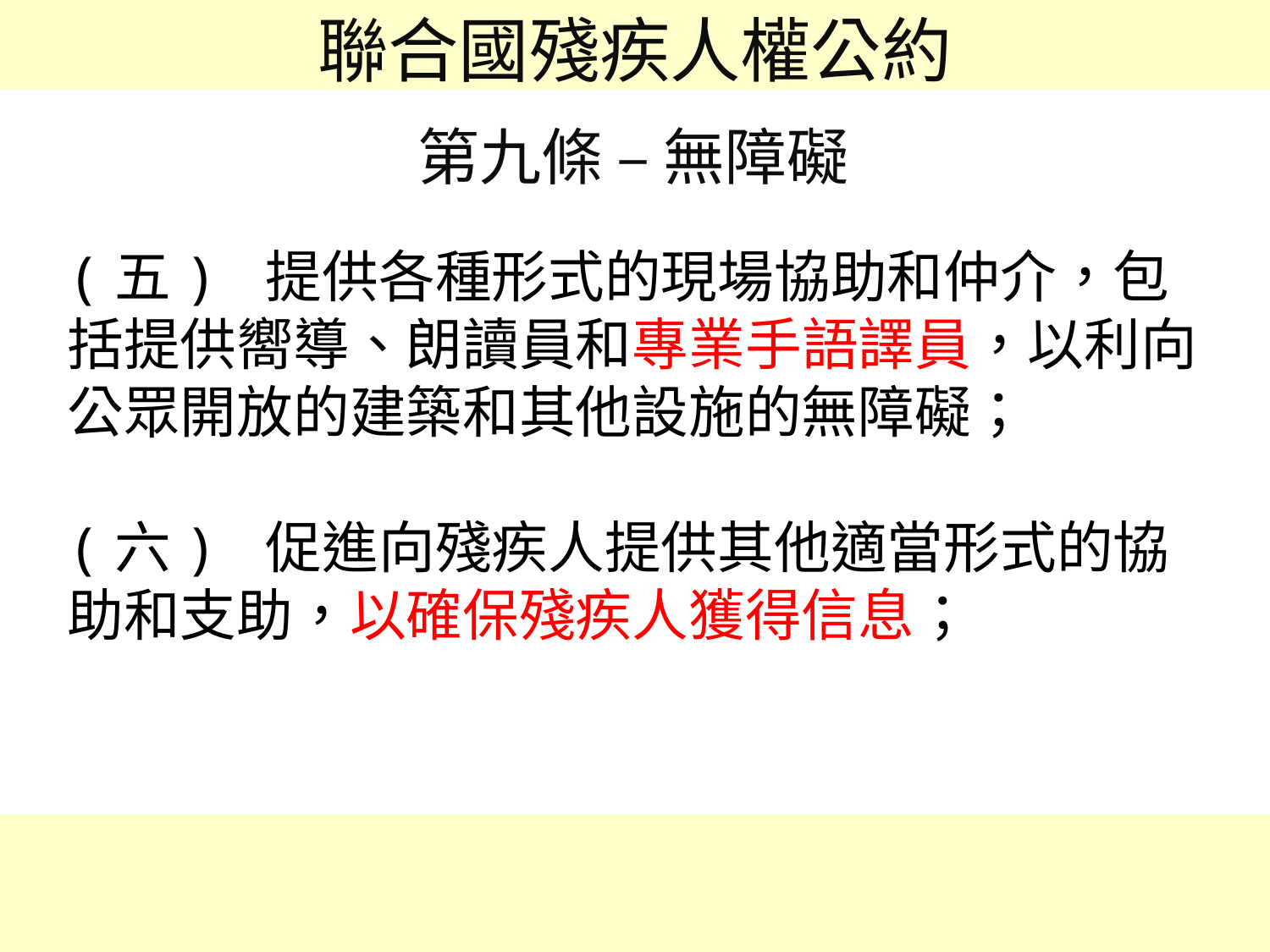

聯合國殘疾人權公約

第九條 – 無障礙
(五) 提供各種形式的現場協助和仲介，包括提供嚮導、朗讀員和專業手語譯員，以利向公眾開放的建築和其他設施的無障礙；

(六) 促進向殘疾人提供其他適當形式的協助和支助，以確保殘疾人獲得信息；